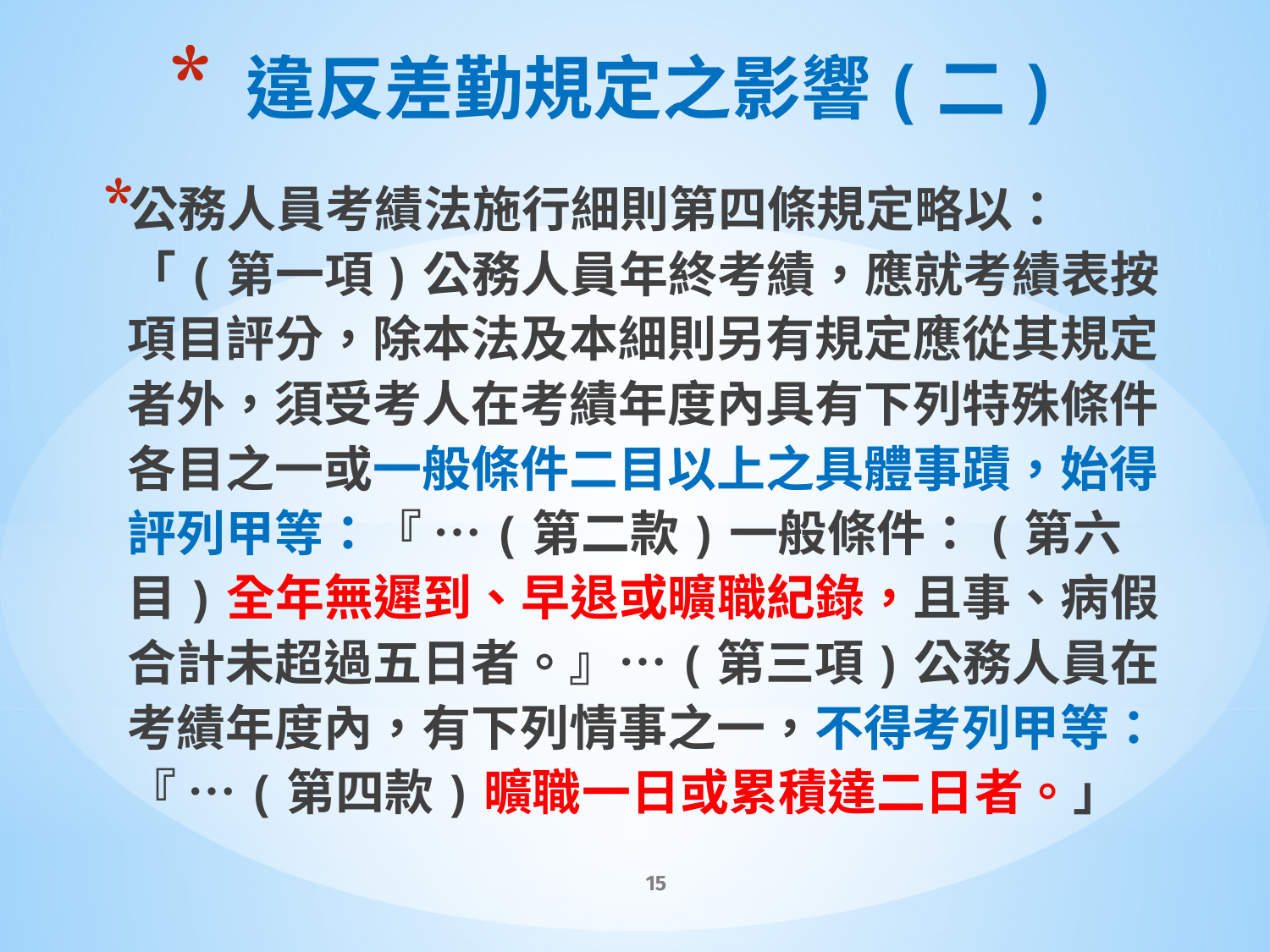

# 違反差勤規定之影響(二)
公務人員考績法施行細則第四條規定略以：「(第一項)公務人員年終考績，應就考績表按項目評分，除本法及本細則另有規定應從其規定者外，須受考人在考績年度內具有下列特殊條件各目之一或一般條件二目以上之具體事蹟，始得評列甲等：『 …(第二款)一般條件：(第六目)全年無遲到、早退或曠職紀錄，且事、病假合計未超過五日者。』…(第三項)公務人員在考績年度內，有下列情事之一，不得考列甲等：『 …(第四款)曠職一日或累積達二日者。」

15